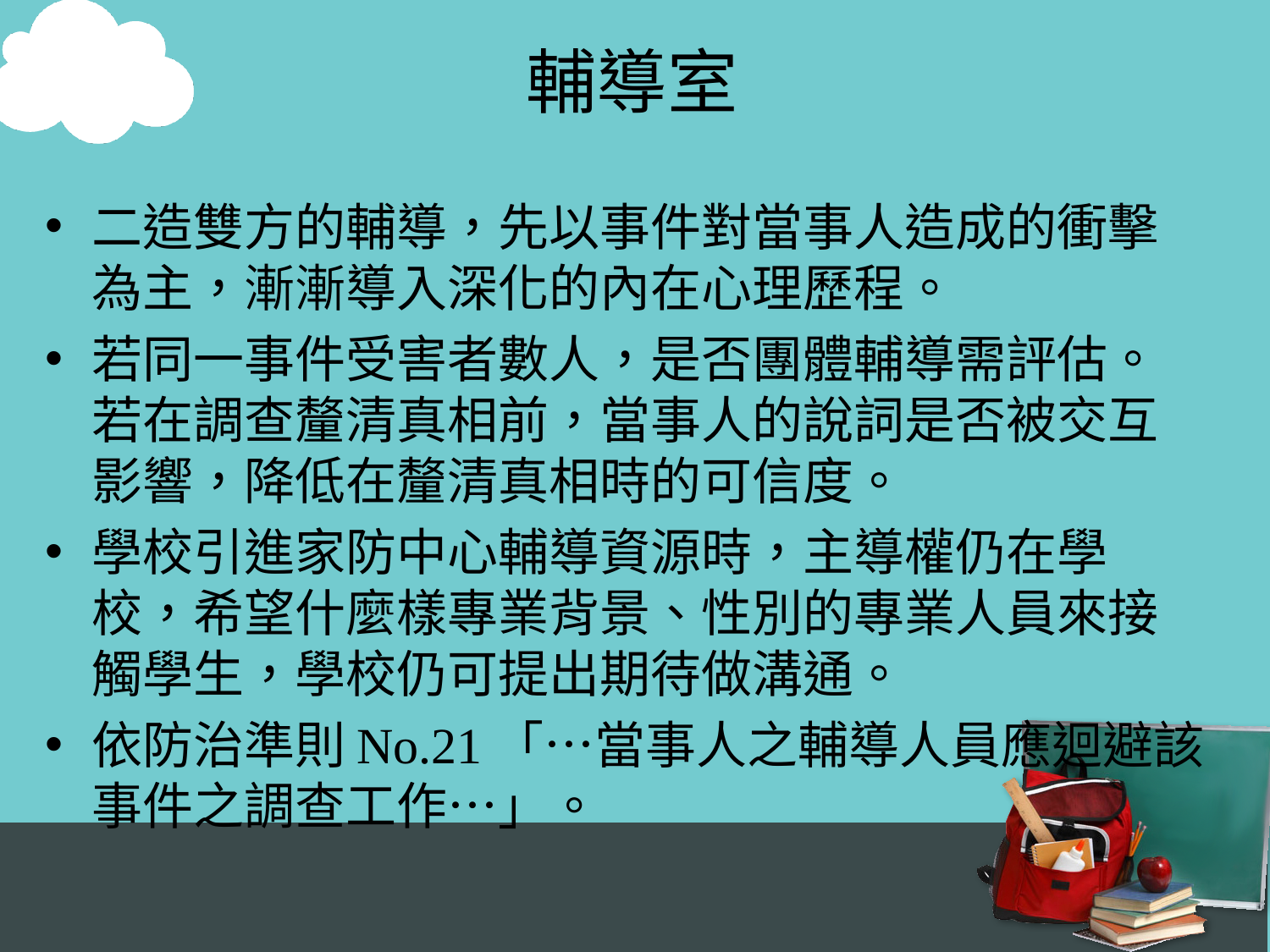

# 輔導室
二造雙方的輔導，先以事件對當事人造成的衝擊為主，漸漸導入深化的內在心理歷程。
若同一事件受害者數人，是否團體輔導需評估。若在調查釐清真相前，當事人的說詞是否被交互影響，降低在釐清真相時的可信度。
學校引進家防中心輔導資源時，主導權仍在學校，希望什麼樣專業背景、性別的專業人員來接觸學生，學校仍可提出期待做溝通。
依防治準則No.21「…當事人之輔導人員應迴避該事件之調查工作…」。